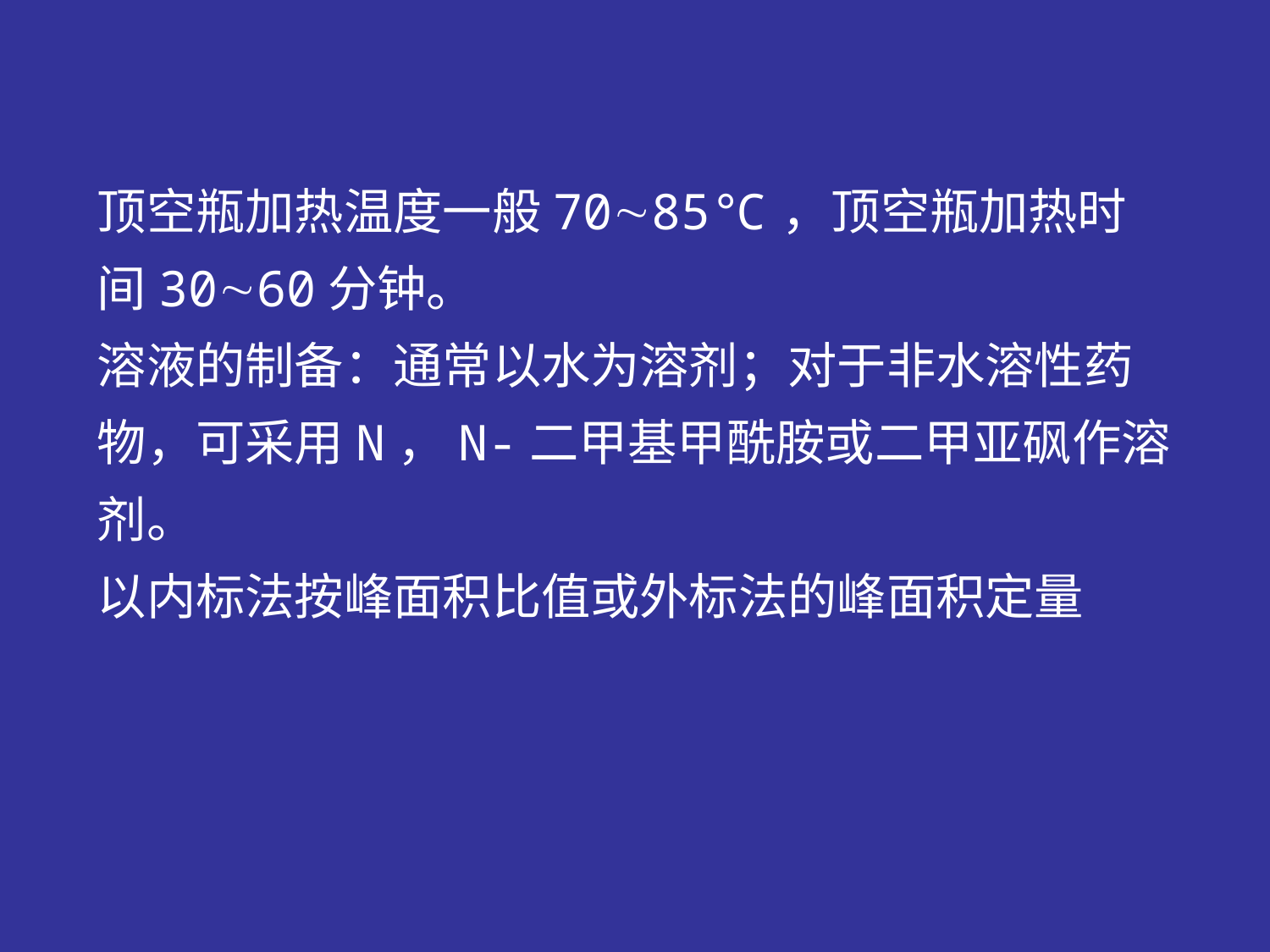

顶空瓶加热温度一般70∼85℃，顶空瓶加热时间30∼60分钟。
溶液的制备：通常以水为溶剂；对于非水溶性药物，可采用N，N-二甲基甲酰胺或二甲亚砜作溶剂。
以内标法按峰面积比值或外标法的峰面积定量